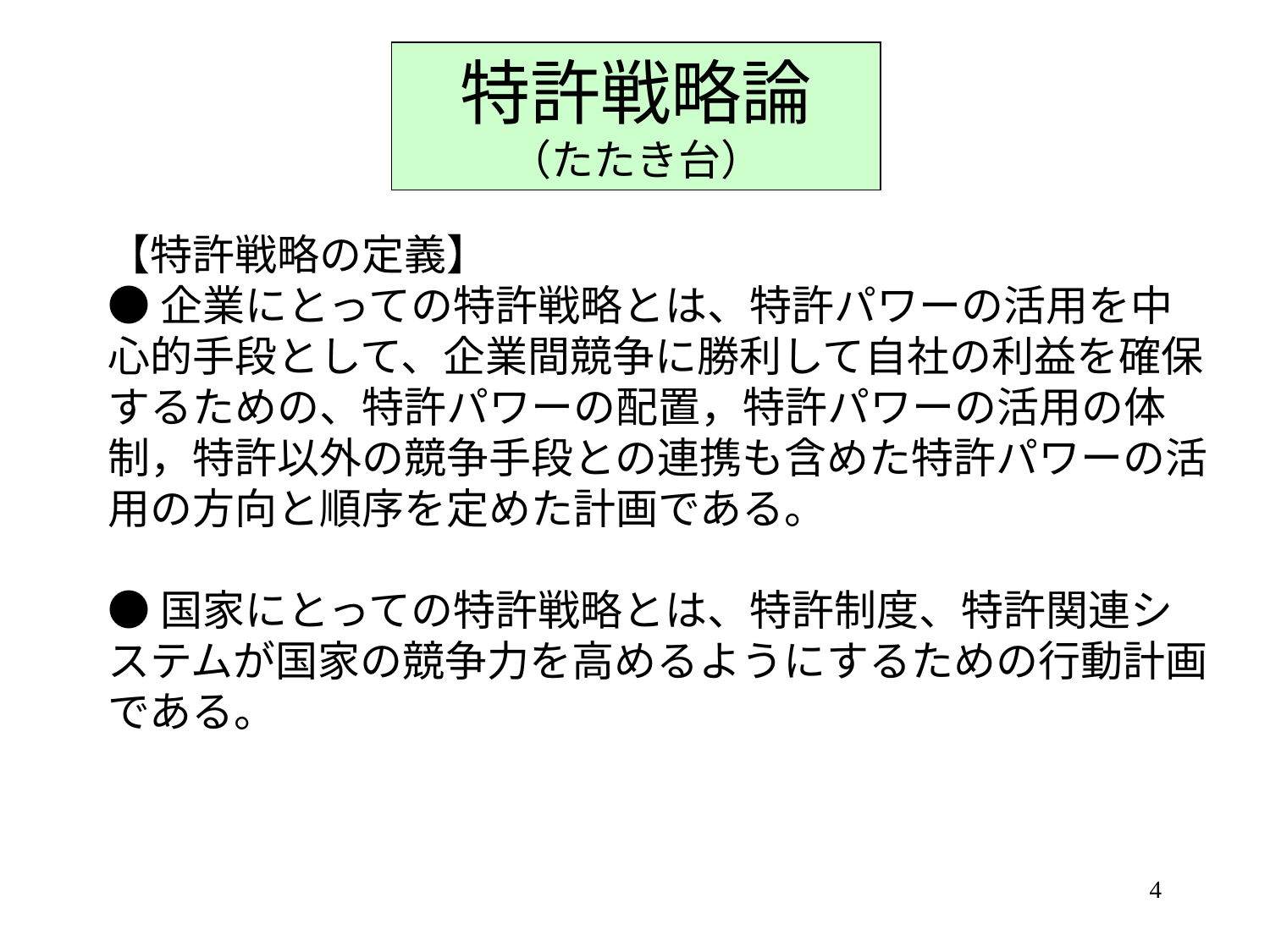

特許戦略論
（たたき台）
【特許戦略の定義】
●企業にとっての特許戦略とは、特許パワーの活用を中心的手段として、企業間競争に勝利して自社の利益を確保するための、特許パワーの配置，特許パワーの活用の体制，特許以外の競争手段との連携も含めた特許パワーの活用の方向と順序を定めた計画である。

●国家にとっての特許戦略とは、特許制度、特許関連システムが国家の競争力を高めるようにするための行動計画である。
4